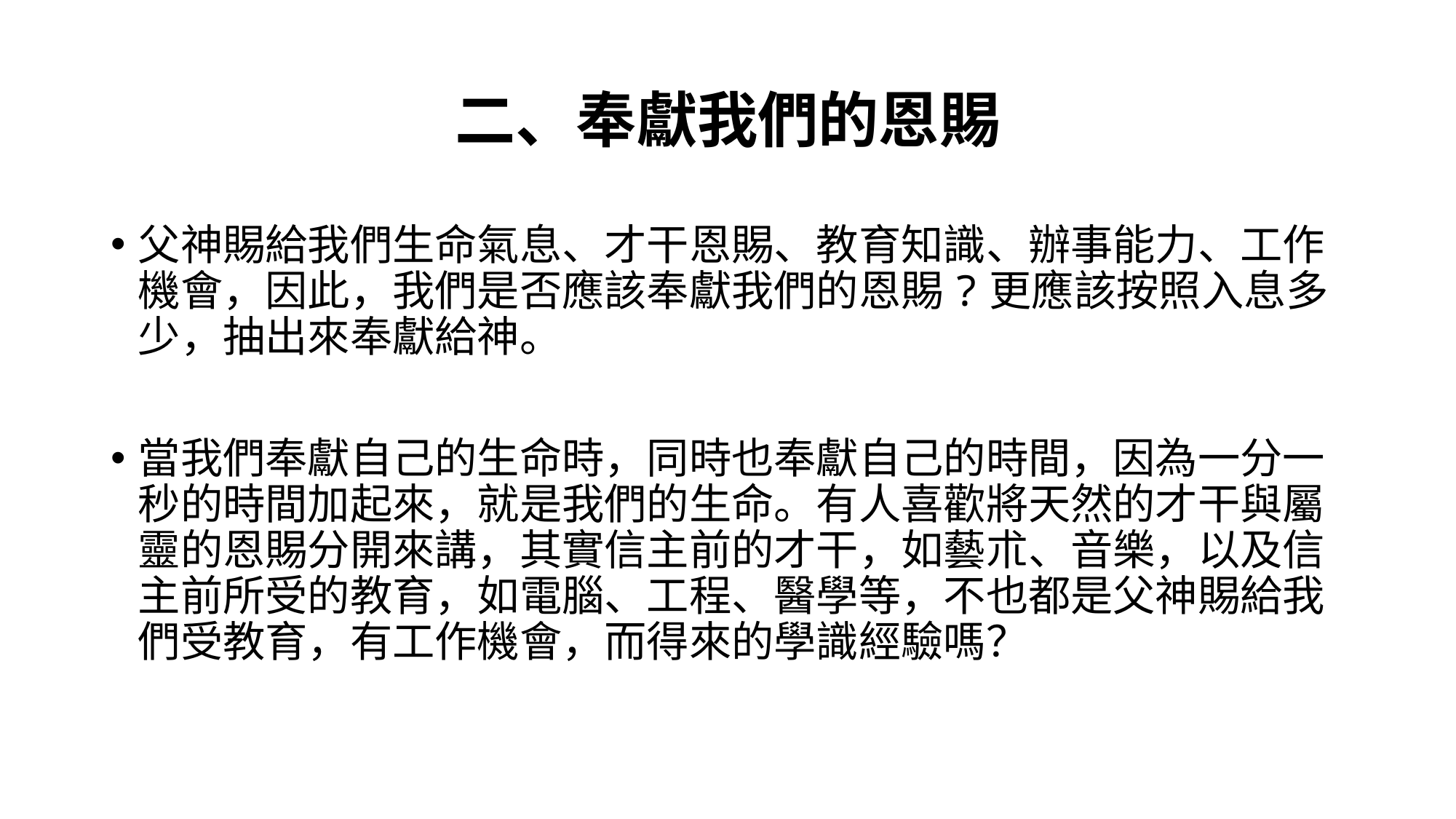

# 二、奉獻我們的恩賜
父神賜給我們生命氣息、才干恩賜、教育知識、辦事能力、工作機會，因此，我們是否應該奉獻我們的恩賜?更應該按照入息多少，抽出來奉獻給神。

當我們奉獻自己的生命時，同時也奉獻自己的時間，因為一分一秒的時間加起來，就是我們的生命。有人喜歡將天然的才干與屬靈的恩賜分開來講，其實信主前的才干，如藝朮、音樂，以及信主前所受的教育，如電腦、工程、醫學等，不也都是父神賜給我們受教育，有工作機會，而得來的學識經驗嗎？